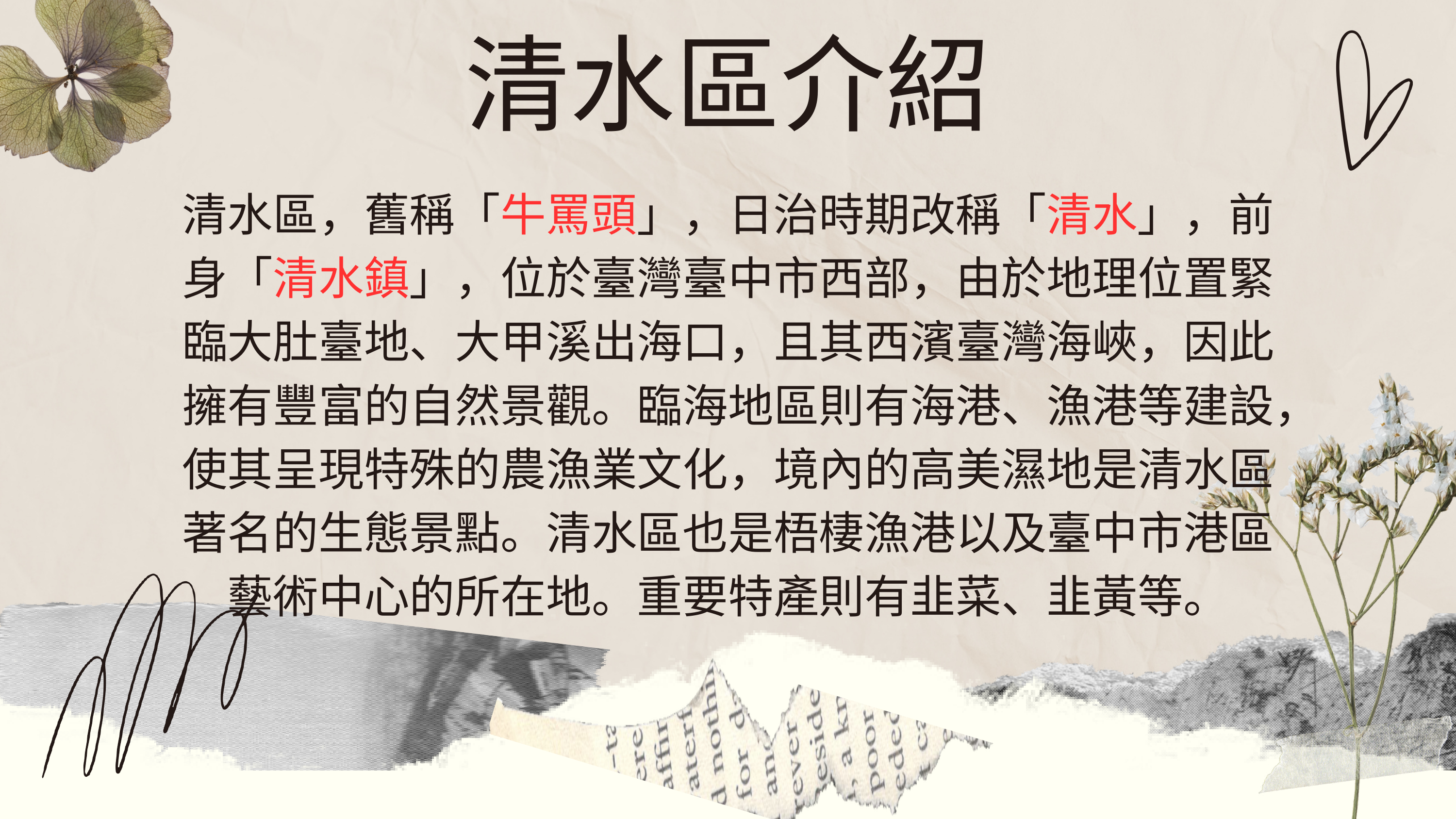

清水區介紹

清水區，舊稱「牛罵頭」，日治時期改稱「清水」，前身「清水鎮」，位於臺灣臺中市西部，由於地理位置緊臨大肚臺地、大甲溪出海口，且其西濱臺灣海峽，因此擁有豐富的自然景觀。臨海地區則有海港、漁港等建設，使其呈現特殊的農漁業文化，境內的高美濕地是清水區著名的生態景點。清水區也是梧棲漁港以及臺中市港區藝術中心的所在地。重要特產則有韭菜、韭黃等。